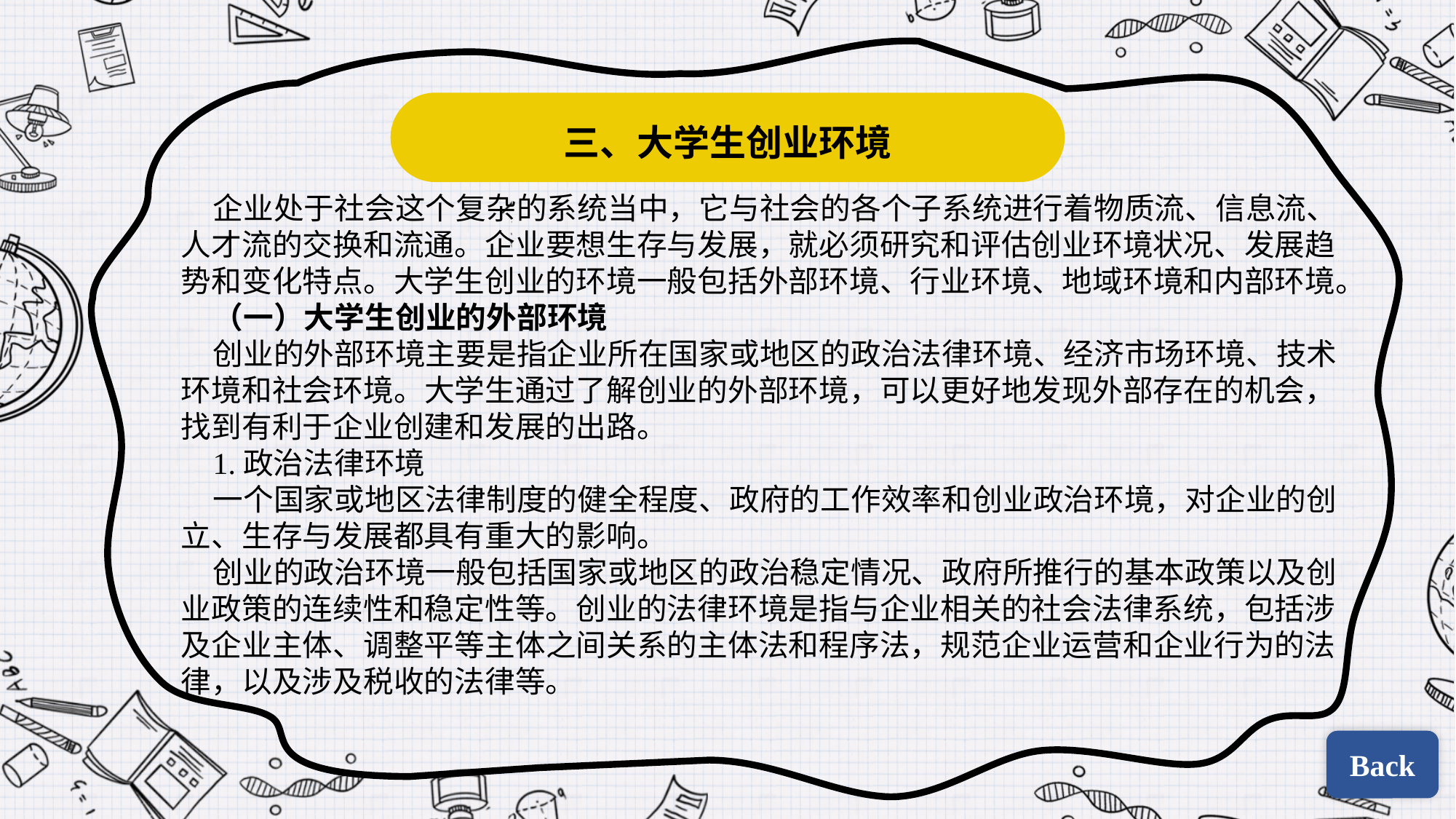

三、大学生创业环境
企业处于社会这个复杂的系统当中，它与社会的各个子系统进行着物质流、信息流、人才流的交换和流通。企业要想生存与发展，就必须研究和评估创业环境状况、发展趋势和变化特点。大学生创业的环境一般包括外部环境、行业环境、地域环境和内部环境。
（一）大学生创业的外部环境
创业的外部环境主要是指企业所在国家或地区的政治法律环境、经济市场环境、技术环境和社会环境。大学生通过了解创业的外部环境，可以更好地发现外部存在的机会，找到有利于企业创建和发展的出路。
1.政治法律环境
一个国家或地区法律制度的健全程度、政府的工作效率和创业政治环境，对企业的创立、生存与发展都具有重大的影响。
创业的政治环境一般包括国家或地区的政治稳定情况、政府所推行的基本政策以及创业政策的连续性和稳定性等。创业的法律环境是指与企业相关的社会法律系统，包括涉及企业主体、调整平等主体之间关系的主体法和程序法，规范企业运营和企业行为的法律，以及涉及税收的法律等。

Back